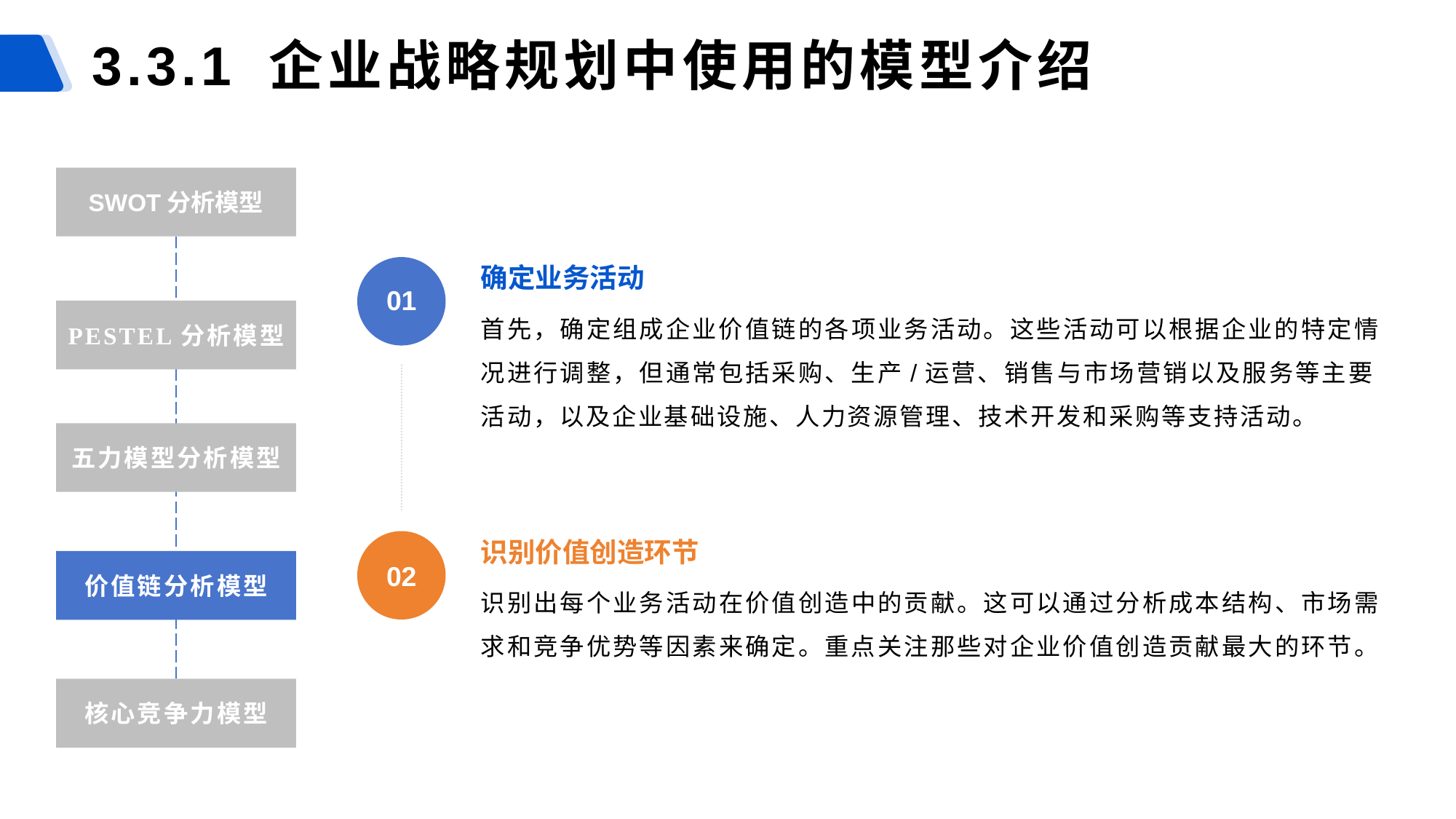

3.3.1 企业战略规划中使用的模型介绍
SWOT分析模型
确定业务活动

01
首先，确定组成企业价值链的各项业务活动。这些活动可以根据企业的特定情况进行调整，但通常包括采购、生产/运营、销售与市场营销以及服务等主要活动，以及企业基础设施、人力资源管理、技术开发和采购等支持活动。
PESTEL分析模型
五力模型分析模型
识别价值创造环节

02
价值链分析模型
识别出每个业务活动在价值创造中的贡献。这可以通过分析成本结构、市场需求和竞争优势等因素来确定。重点关注那些对企业价值创造贡献最大的环节。
核心竞争力模型